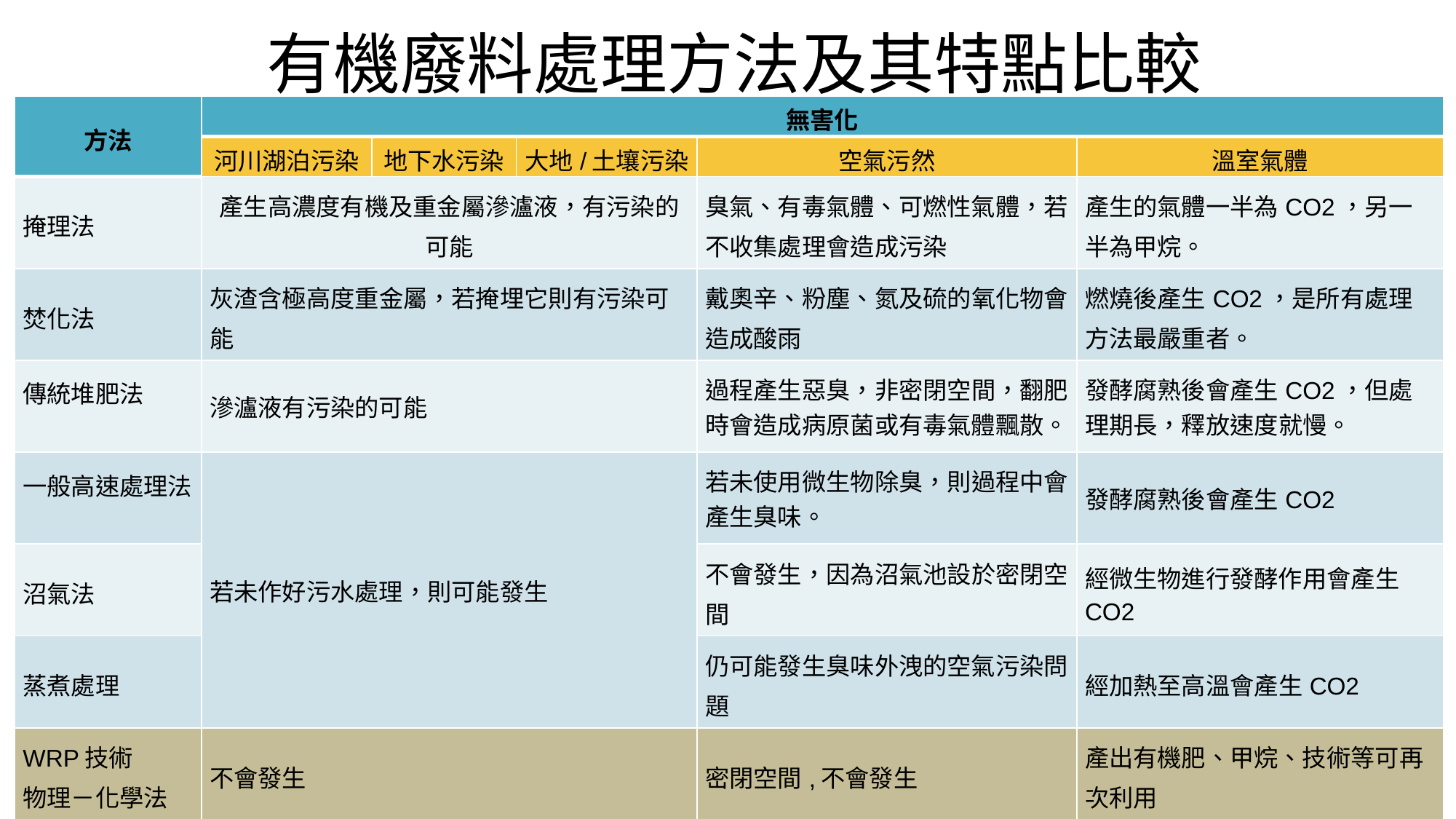

# 有機廢料處理方法及其特點比較
| 方法 | 無害化 |  |  |  |  |
| --- | --- | --- | --- | --- | --- |
|  | 河川湖泊污染 | 地下水污染 | 大地/土壤污染 | 空氣污然 | 溫室氣體 |
| 掩理法 | 產生高濃度有機及重金屬滲瀘液，有污染的可能 |  |  | 臭氣、有毒氣體、可燃性氣體，若不收集處理會造成污染 | 產生的氣體一半為CO2，另一半為甲烷。 |
| 焚化法 | 灰渣含極高度重金屬，若掩埋它則有污染可能 |  |  | 戴奧辛、粉塵、氮及硫的氧化物會造成酸雨 | 燃燒後產生CO2，是所有處理方法最嚴重者。 |
| 傳統堆肥法 | 滲瀘液有污染的可能 |  |  | 過程產生惡臭，非密閉空間，翻肥時會造成病原菌或有毒氣體飄散。 | 發酵腐熟後會產生CO2，但處理期長，釋放速度就慢。 |
| 一般高速處理法 | 若未作好污水處理，則可能發生 |  |  | 若未使用微生物除臭，則過程中會產生臭味。 | 發酵腐熟後會產生CO2 |
| 沼氣法 |  |  |  | 不會發生，因為沼氣池設於密閉空間 | 經微生物進行發酵作用會產生CO2 |
| 蒸煮處理 |  |  |  | 仍可能發生臭味外洩的空氣污染問題 | 經加熱至高溫會產生CO2 |
| WRP技術 物理－化學法 | 不會發生 |  |  | 密閉空間,不會發生 | 產出有機肥、甲烷、技術等可再次利用 |